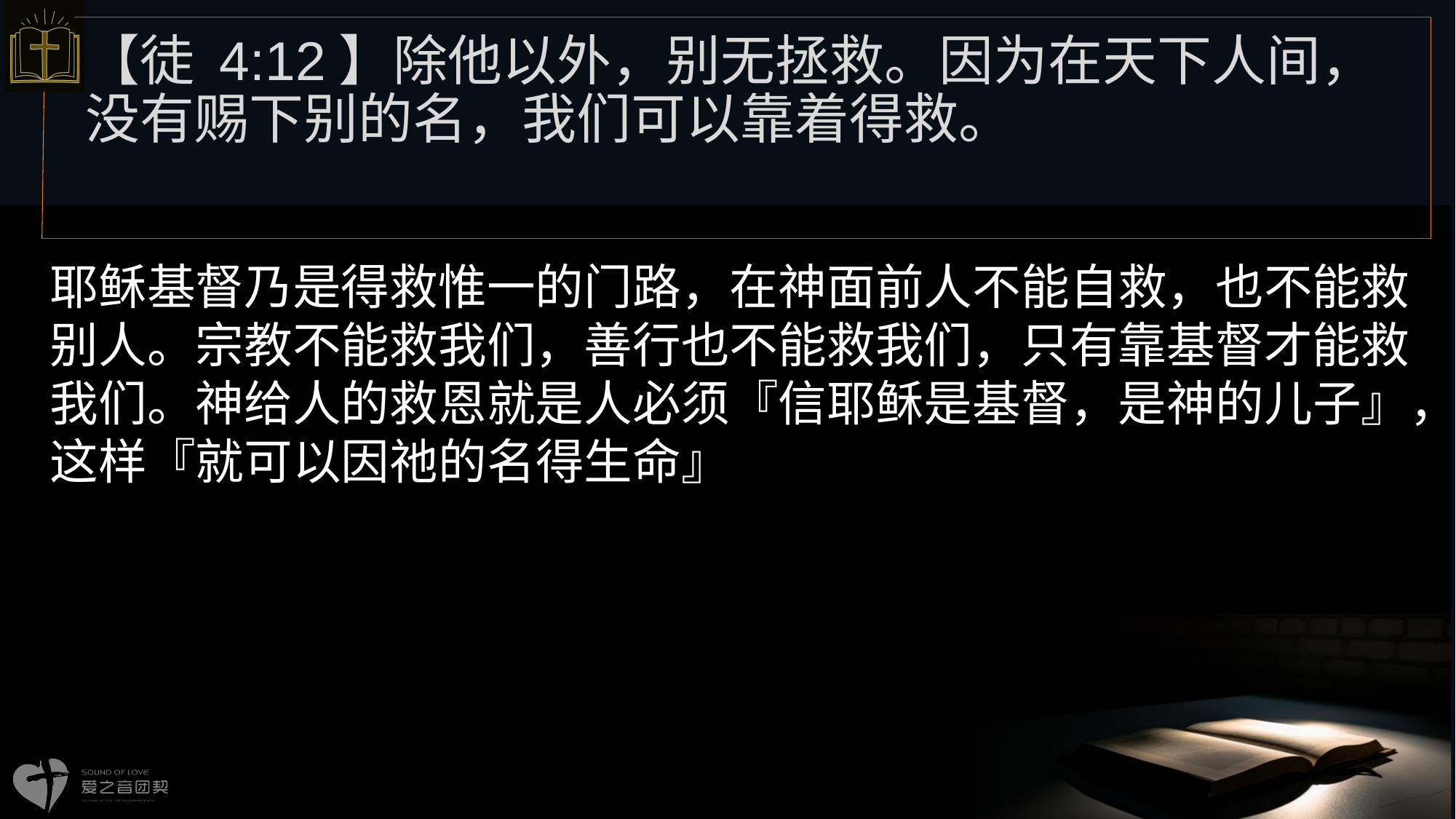

【徒 4:12】除他以外，别无拯救。因为在天下人间，没有赐下别的名，我们可以靠着得救。
# 耶稣基督乃是得救惟一的门路，在神面前人不能自救，也不能救别人。宗教不能救我们，善行也不能救我们，只有靠基督才能救我们。神给人的救恩就是人必须『信耶稣是基督，是神的儿子』，这样『就可以因祂的名得生命』